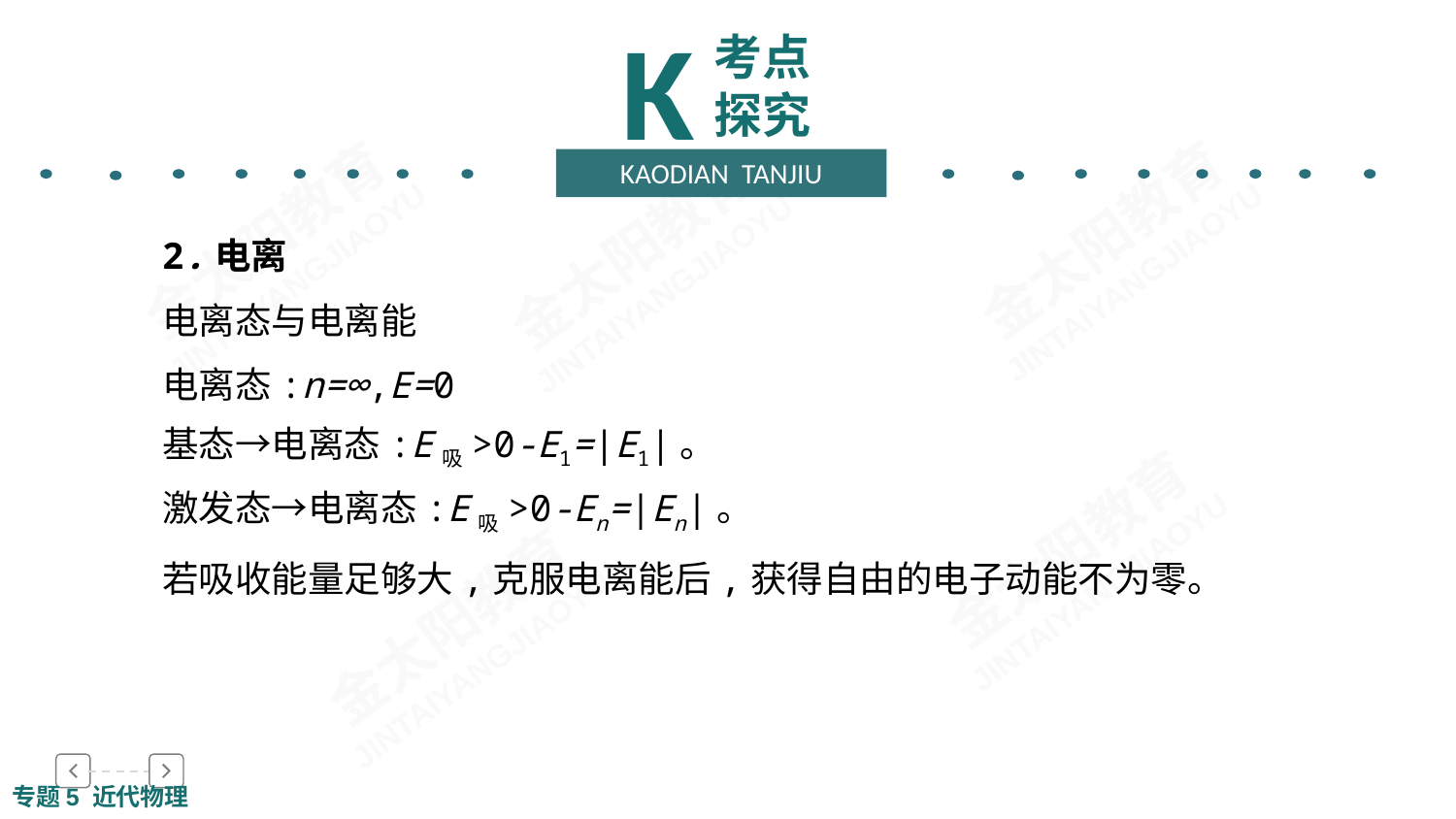

K
考点探究
KAODIAN  TANJIU

2.电离
电离态与电离能
电离态:n=∞,E=0
基态→电离态:E吸>0-E1=|E1|。
激发态→电离态:E吸>0-En=|En|。
若吸收能量足够大,克服电离能后,获得自由的电子动能不为零。